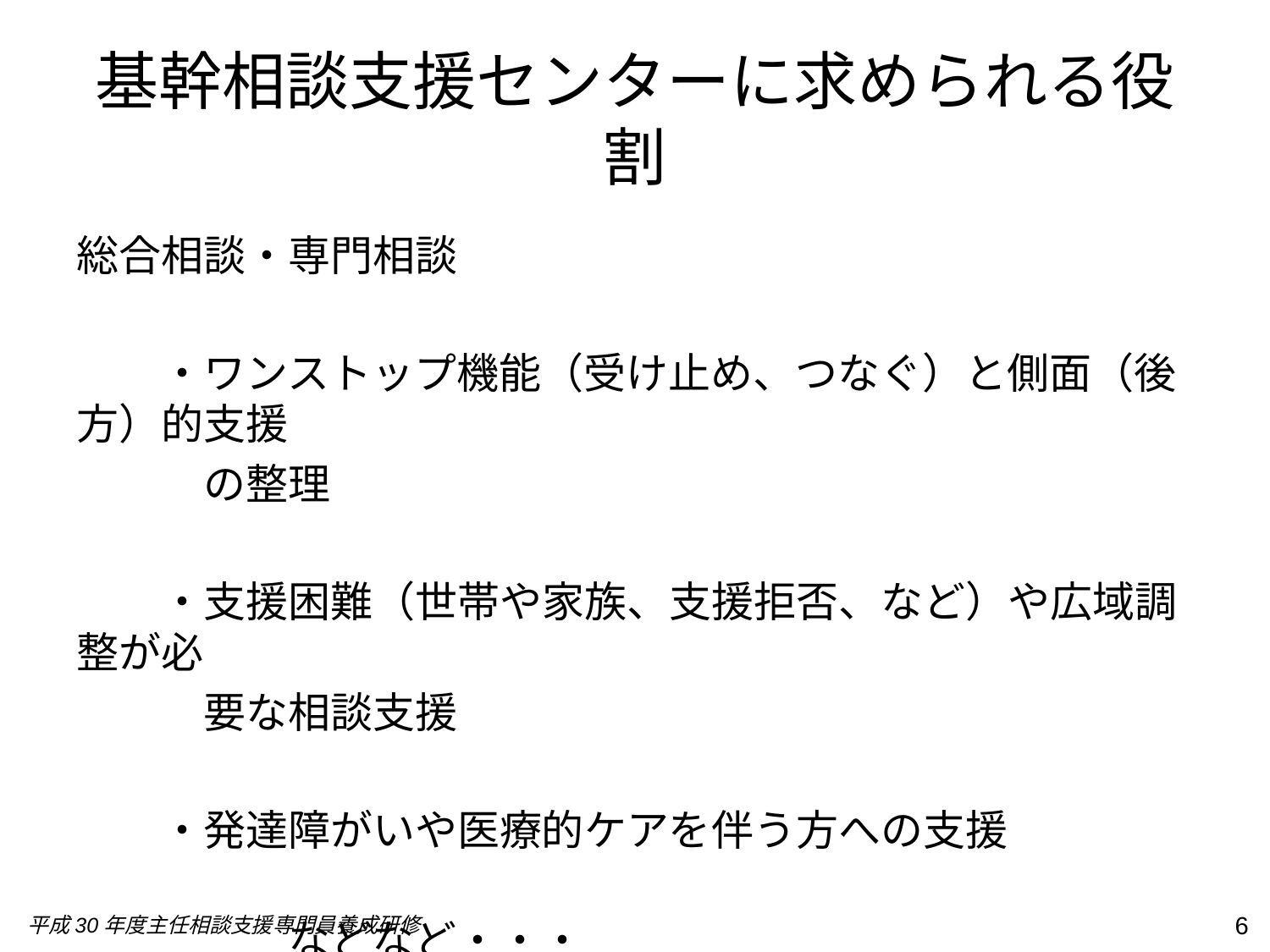

# 基幹相談支援センターに求められる役割
総合相談・専門相談

　　・ワンストップ機能（受け止め、つなぐ）と側面（後方）的支援
　　　の整理

　　・支援困難（世帯や家族、支援拒否、など）や広域調整が必
　　　要な相談支援

　　・発達障がいや医療的ケアを伴う方への支援
　　　　　　　　　　　　　　　　　　　　　　　　　　　　　　　などなど・・・

6
平成30年度主任相談支援専門員養成研修